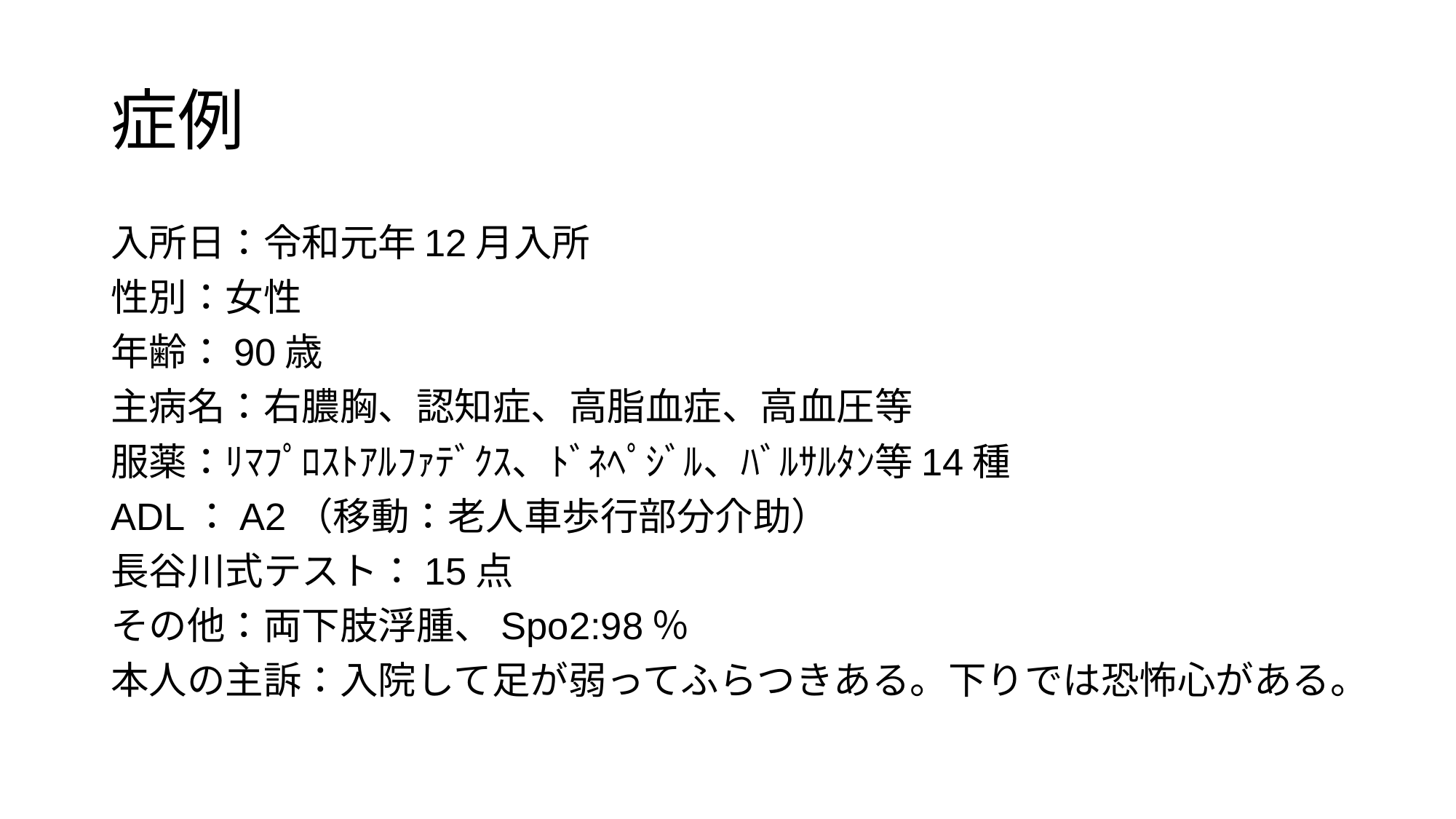

# 症例
入所日：令和元年12月入所
性別：女性
年齢：90歳
主病名：右膿胸、認知症、高脂血症、高血圧等
服薬：ﾘﾏﾌﾟﾛｽﾄｱﾙﾌｧﾃﾞｸｽ、ﾄﾞﾈﾍﾟｼﾞﾙ、ﾊﾞﾙｻﾙﾀﾝ等14種
ADL：A2（移動：老人車歩行部分介助）
長谷川式テスト：15点
その他：両下肢浮腫、Spo2:98％
本人の主訴：入院して足が弱ってふらつきある。下りでは恐怖心がある。